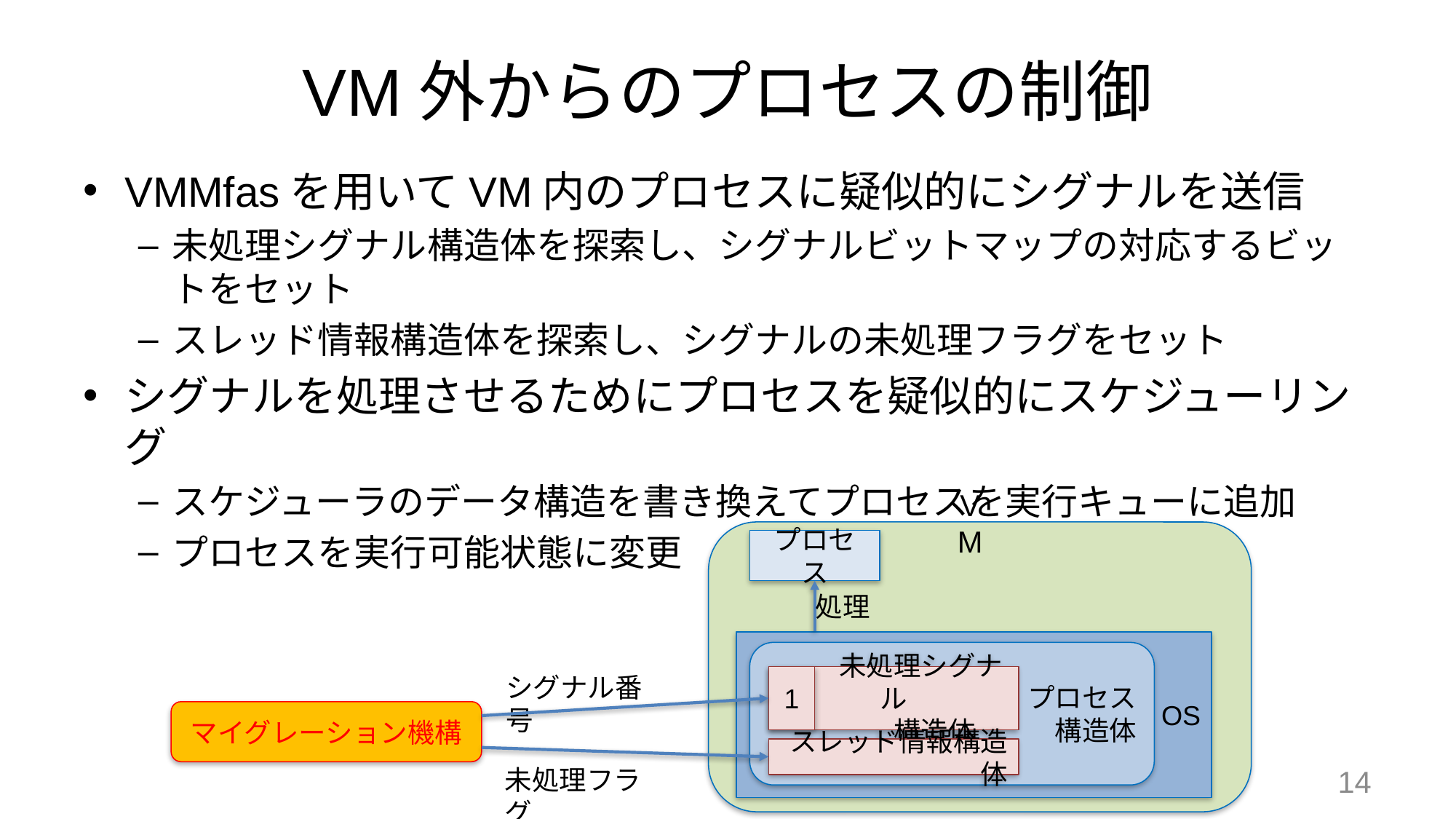

# VM外からのプロセスの制御
VMMfasを用いてVM内のプロセスに疑似的にシグナルを送信
未処理シグナル構造体を探索し、シグナルビットマップの対応するビットをセット
スレッド情報構造体を探索し、シグナルの未処理フラグをセット
シグナルを処理させるためにプロセスを疑似的にスケジューリング
スケジューラのデータ構造を書き換えてプロセスを実行キューに追加
プロセスを実行可能状態に変更
VM

プロセス
処理
 OS
プロセス
構造体
シグナル番号
　　未処理シグナル
　　　構造体
1
マイグレーション機構
スレッド情報構造体
未処理フラグ
14